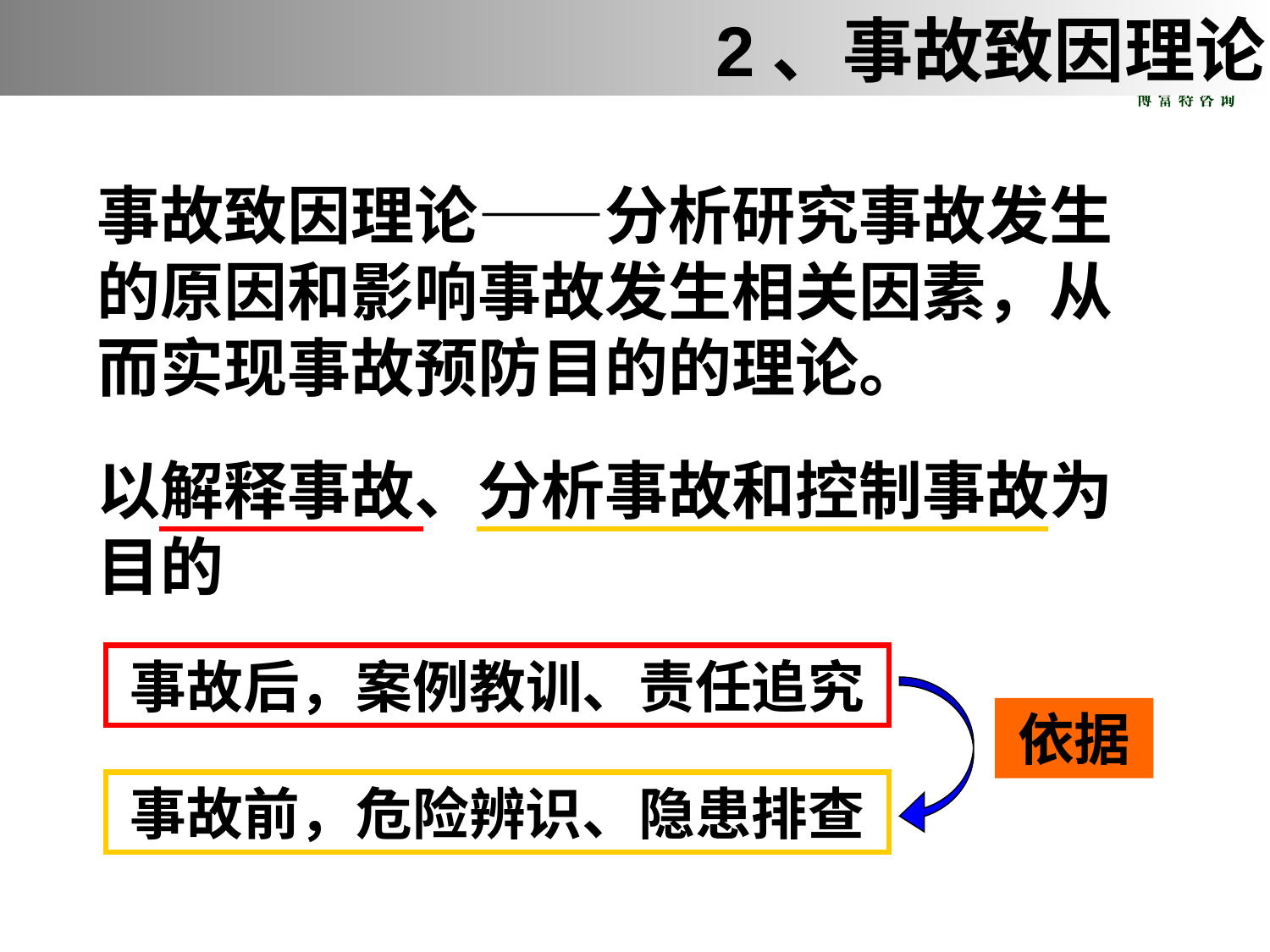

2、事故致因理论
事故致因理论——分析研究事故发生的原因和影响事故发生相关因素，从而实现事故预防目的的理论。
以解释事故、分析事故和控制事故为目的
事故后，案例教训、责任追究

依据
事故前，危险辨识、隐患排查